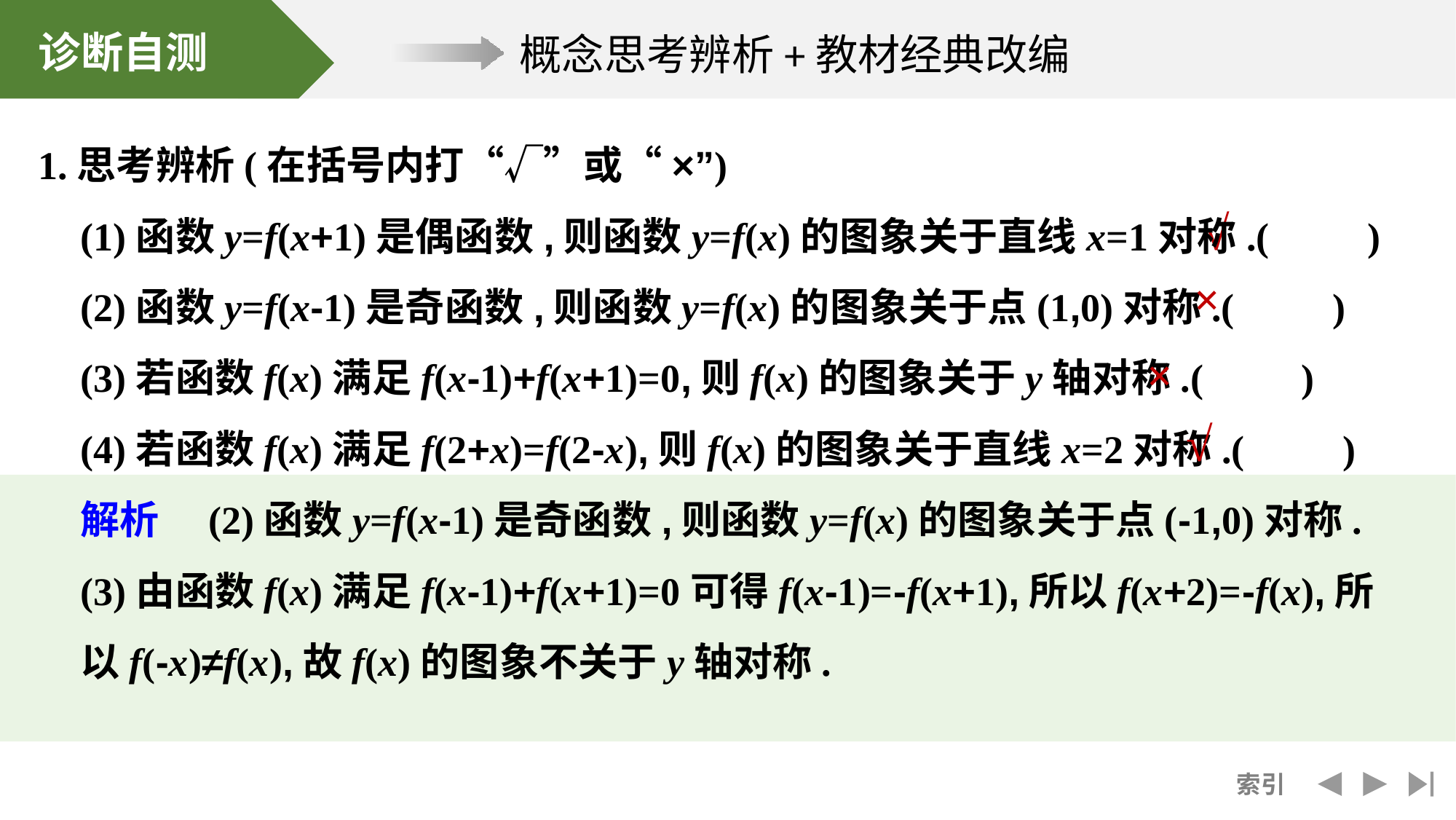

1.思考辨析(在括号内打“√”或“×”)
(1)函数y=f(x+1)是偶函数,则函数y=f(x)的图象关于直线x=1对称.(　　)
(2)函数y=f(x-1)是奇函数,则函数y=f(x)的图象关于点(1,0)对称.(　　)
(3)若函数f(x)满足f(x-1)+f(x+1)=0,则f(x)的图象关于y轴对称.(　　)
(4)若函数f(x)满足f(2+x)=f(2-x),则f(x)的图象关于直线x=2对称.(　　)
解析　(2)函数y=f(x-1)是奇函数,则函数y=f(x)的图象关于点(-1,0)对称.
(3)由函数f(x)满足f(x-1)+f(x+1)=0可得f(x-1)=-f(x+1),所以f(x+2)=-f(x),所以f(-x)≠f(x),故f(x)的图象不关于y轴对称.
√
×
×
√